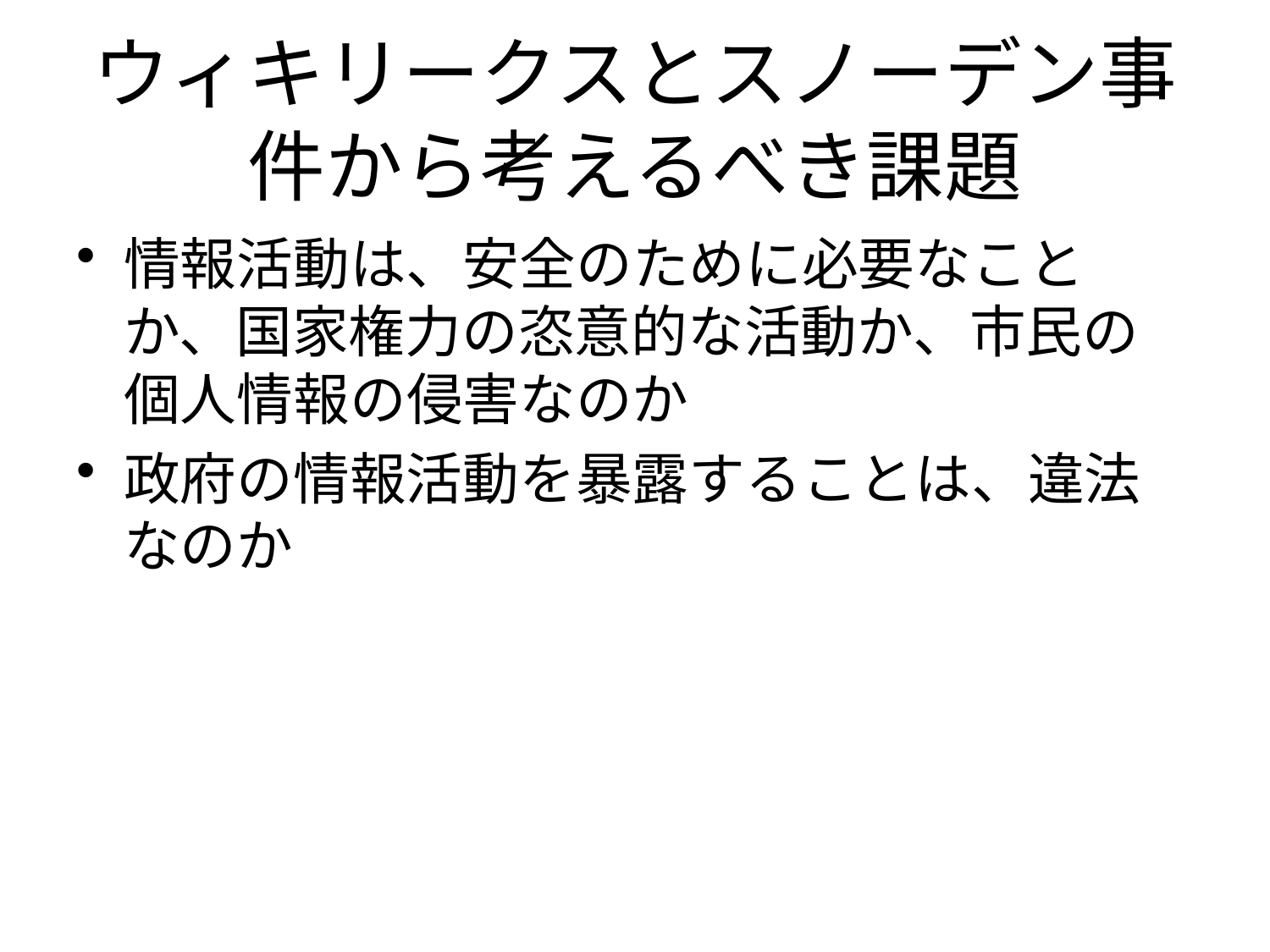

# ウィキリークスとスノーデン事件から考えるべき課題
情報活動は、安全のために必要なことか、国家権力の恣意的な活動か、市民の個人情報の侵害なのか
政府の情報活動を暴露することは、違法なのか